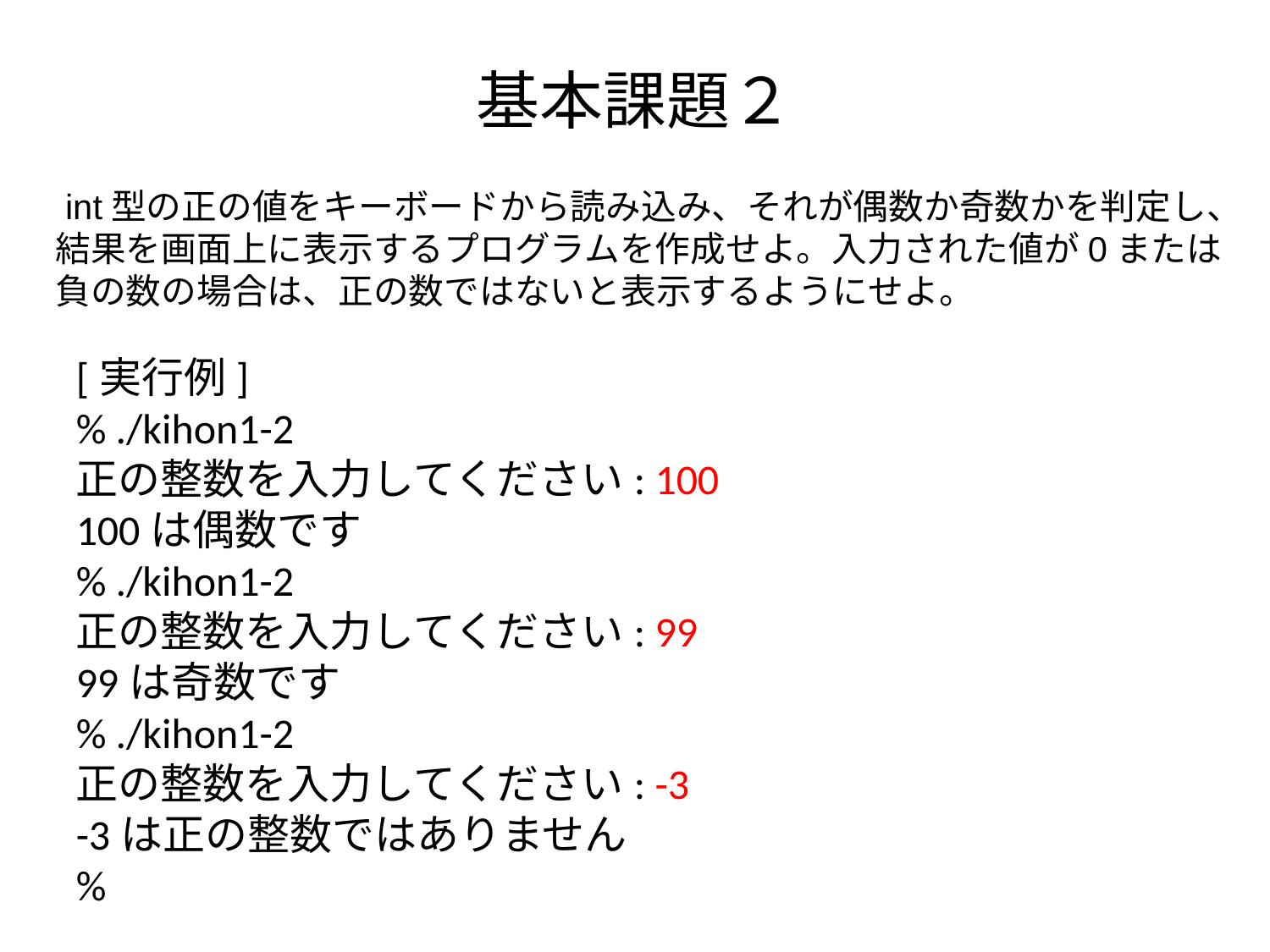

# 基本課題２
 int型の正の値をキーボードから読み込み、それが偶数か奇数かを判定し、結果を画面上に表示するプログラムを作成せよ。入力された値が0または負の数の場合は、正の数ではないと表示するようにせよ。
[実行例]
% ./kihon1-2
正の整数を入力してください: 100
100は偶数です
% ./kihon1-2
正の整数を入力してください: 99
99は奇数です
% ./kihon1-2
正の整数を入力してください: -3
-3は正の整数ではありません
%